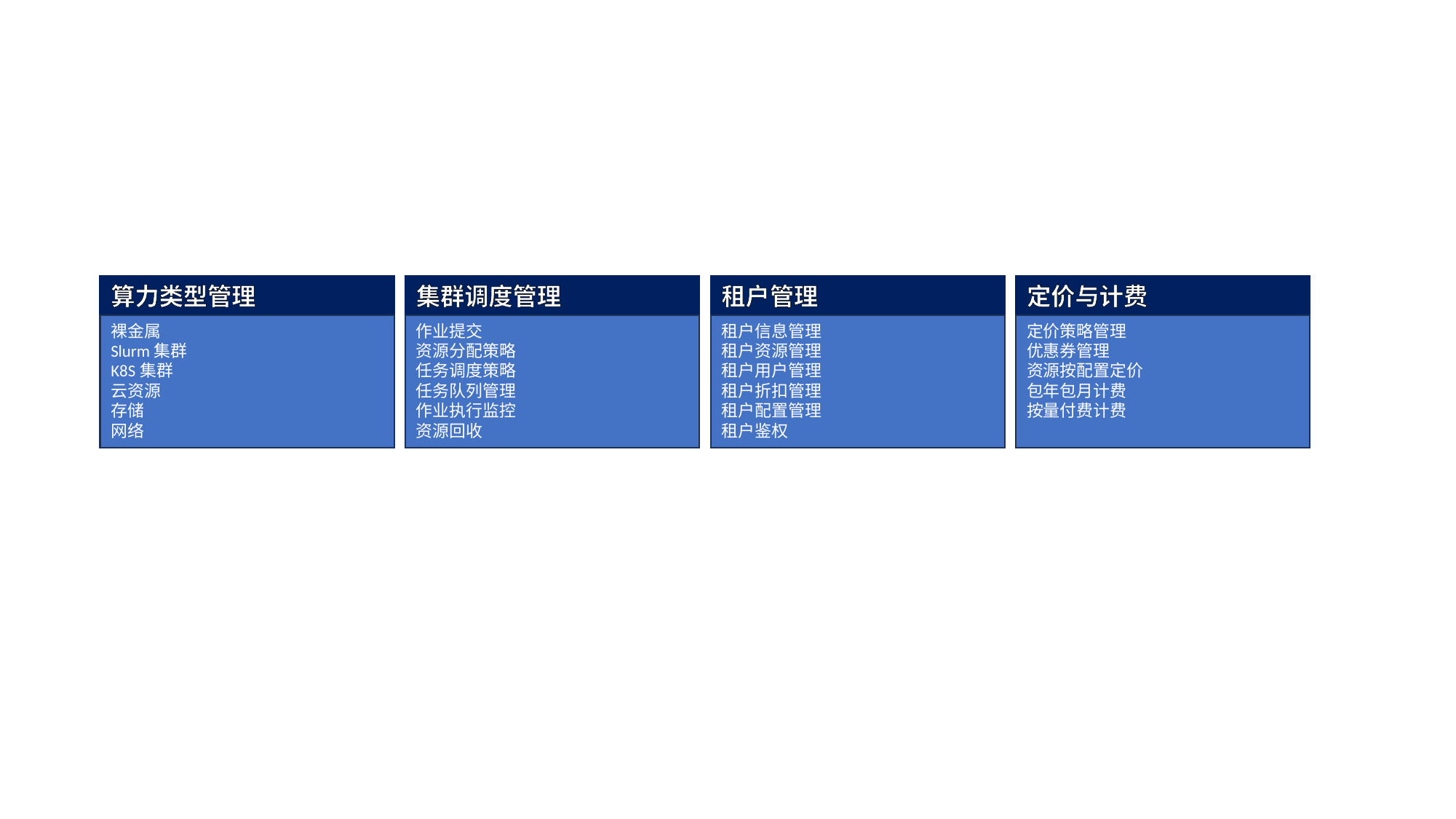

#
算力类型管理
裸金属
Slurm集群
K8S集群
云资源
存储
网络
集群调度管理
作业提交
资源分配策略
任务调度策略
任务队列管理
作业执行监控
资源回收
租户管理
租户信息管理
租户资源管理
租户用户管理
租户折扣管理
租户配置管理
租户鉴权
定价与计费
定价策略管理
优惠券管理
资源按配置定价
包年包月计费
按量付费计费